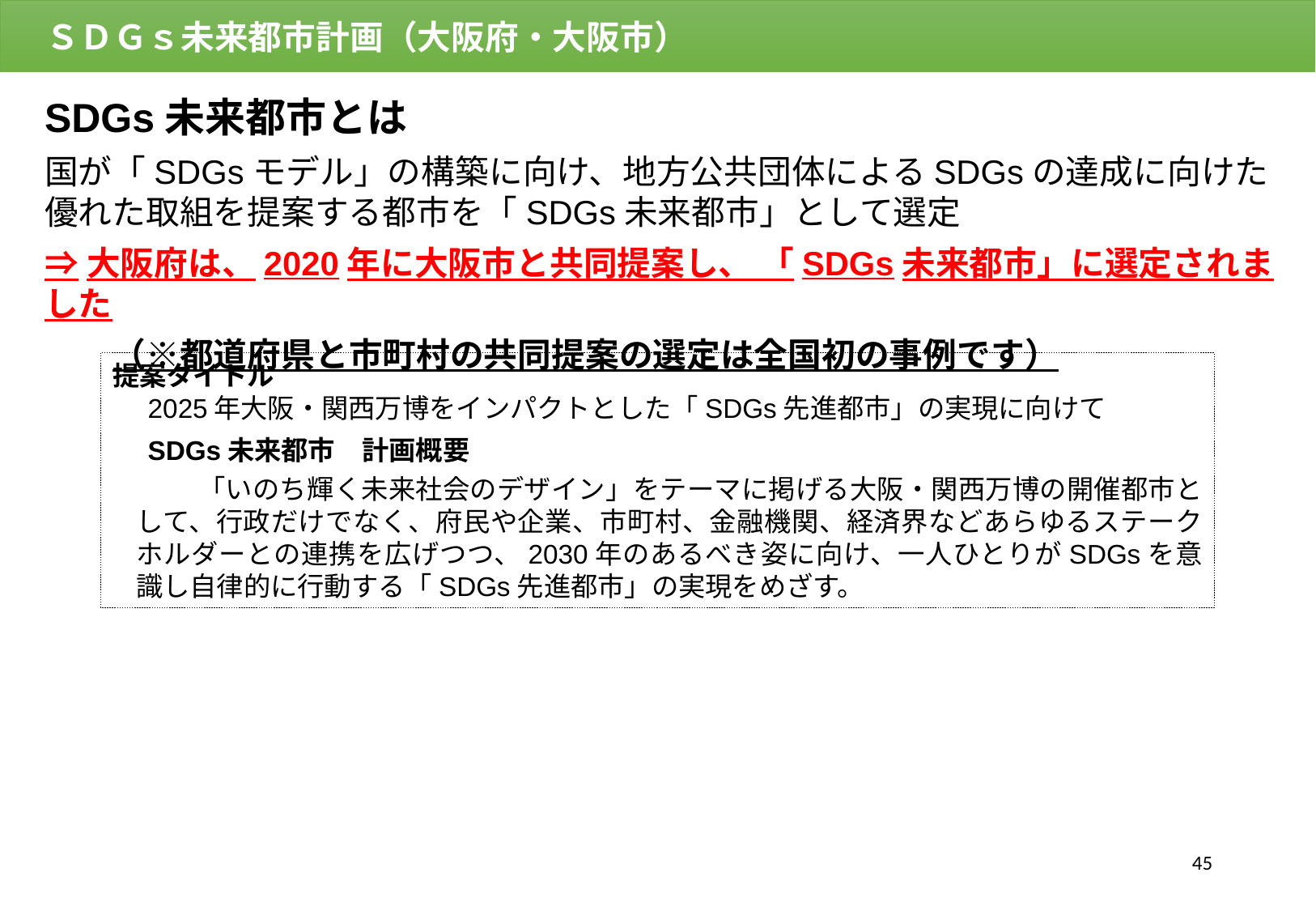

ＳＤＧｓ未来都市計画（大阪府・大阪市）
SDGs未来都市とは
国が「SDGsモデル」の構築に向け、地方公共団体によるSDGsの達成に向けた優れた取組を提案する都市を「SDGs未来都市」として選定
⇒大阪府は、2020年に大阪市と共同提案し、 「SDGs未来都市」に選定されました
　　（※都道府県と市町村の共同提案の選定は全国初の事例です）
提案タイトル
2025年大阪・関西万博をインパクトとした「SDGs先進都市」の実現に向けて
SDGs未来都市　計画概要
　「いのち輝く未来社会のデザイン」をテーマに掲げる大阪・関西万博の開催都市として、行政だけでなく、府民や企業、市町村、金融機関、経済界などあらゆるステークホルダーとの連携を広げつつ、2030年のあるべき姿に向け、一人ひとりがSDGsを意識し自律的に行動する「SDGs先進都市」の実現をめざす。
45